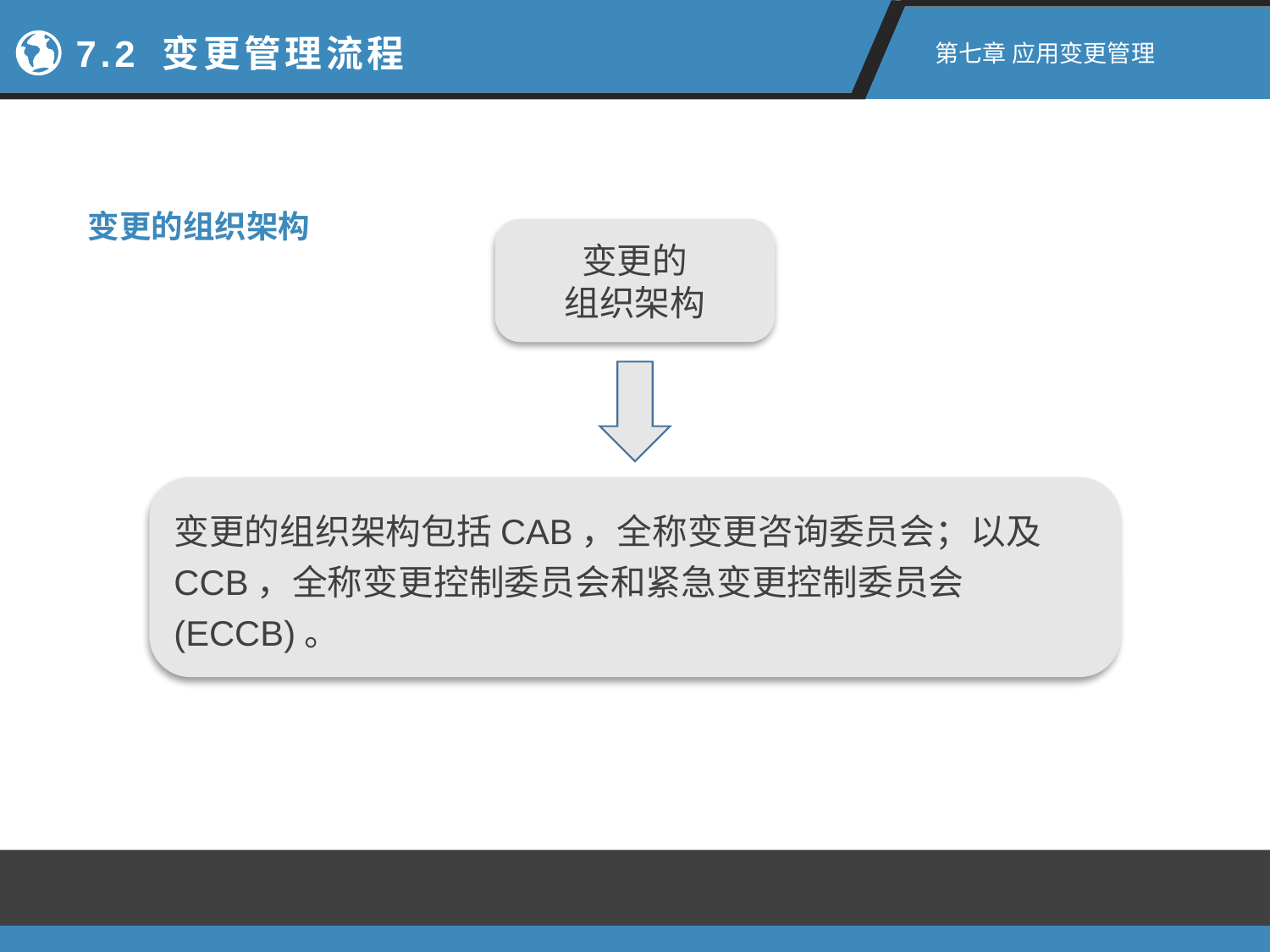

7.2 变更管理流程

第七章 应用变更管理
变更的组织架构
变更的
组织架构

变更的组织架构包括CAB，全称变更咨询委员会；以及CCB，全称变更控制委员会和紧急变更控制委员会(ECCB)。